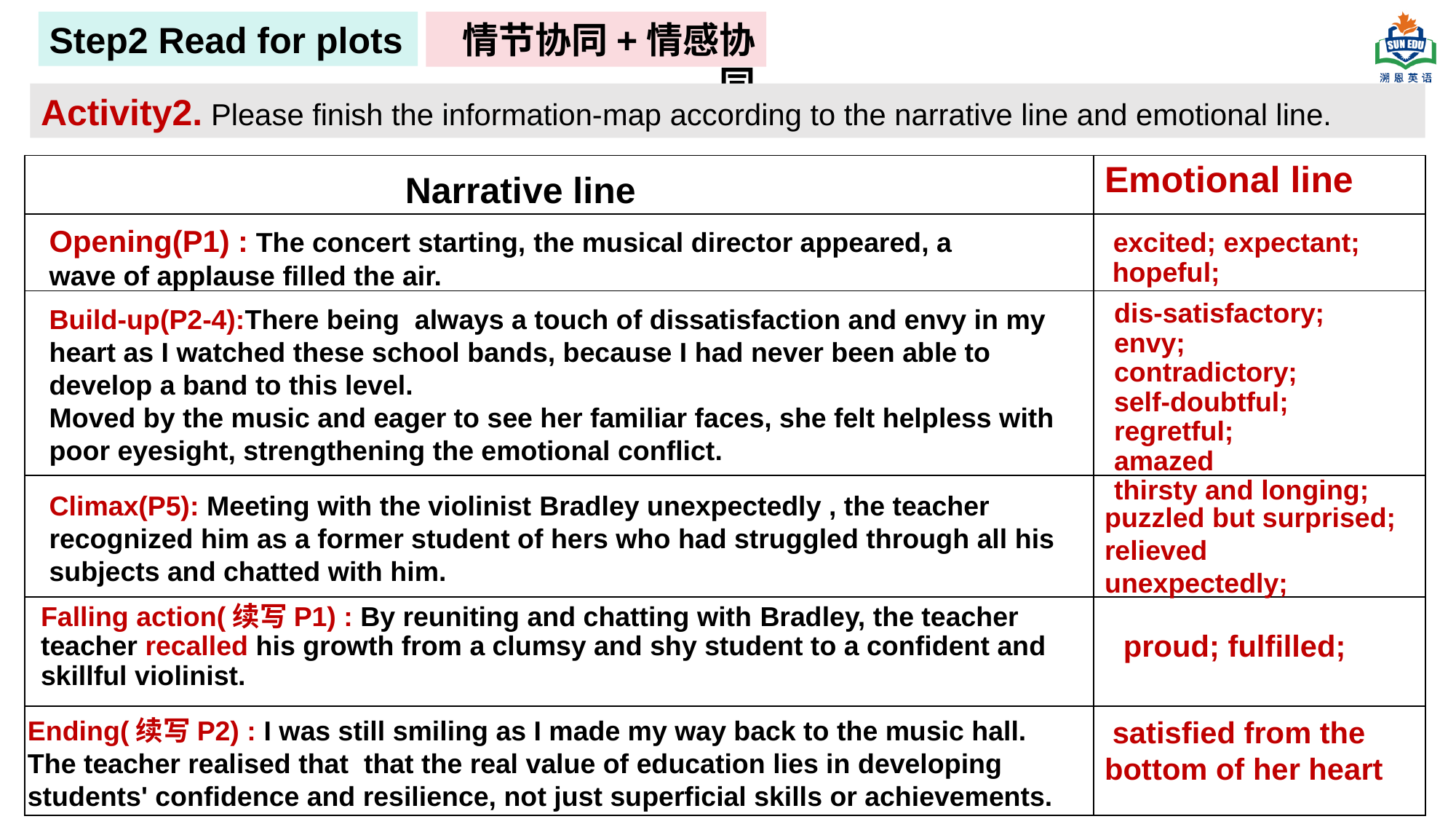

Step2 Read for plots
情节协同+情感协同

Activity2. Please finish the information-map according to the narrative line and emotional line.
|  |  |
| --- | --- |
|  |  |
|  |  |
|  |  |
|  |  |
|  |  |
 Narrative line
Emotional line
Opening(P1) : The concert starting, the musical director appeared, a wave of applause filled the air.

 excited; expectant;
 hopeful;
dis-satisfactory; envy;
contradictory;
self-doubtful;
regretful;
amazed
thirsty and longing;

Build-up(P2-4):There being  always a touch of dissatisfaction and envy in my heart as I watched these school bands, because I had never been able to develop a band to this level.
Moved by the music and eager to see her familiar faces, she felt helpless with poor eyesight, strengthening the emotional conflict.

Climax(P5): Meeting with the violinist Bradley unexpectedly , the teacher recognized him as a former student of hers who had struggled through all his subjects and chatted with him.

puzzled but surprised;
relieved unexpectedly;

Falling action(续写P1) : By reuniting and chatting with Bradley, the teacher teacher recalled his growth from a clumsy and shy student to a confident and skillful violinist.
proud; fulfilled;

Ending(续写P2) : I was still smiling as I made my way back to the music hall. The teacher realised that  that the real value of education lies in developing students' confidence and resilience, not just superficial skills or achievements.

 satisfied from the bottom of her heart